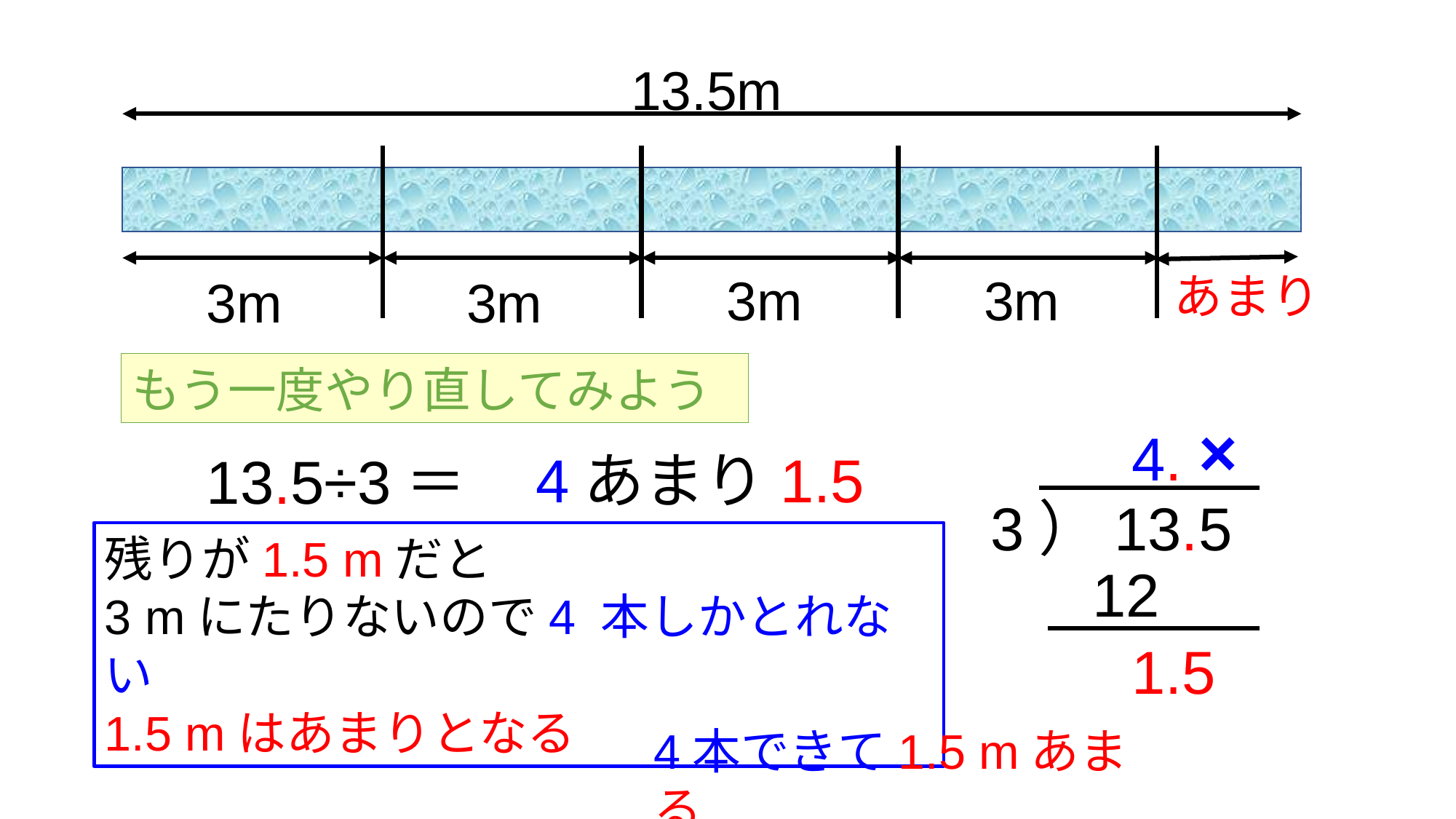

13.5m

3m
3m
あまり
3m
3m
もう一度やり直してみよう
×
4.
4あまり1.5
13.5÷3＝
3）13.5
残りが1.5 mだと
3 mにたりないので4 本しかとれない
1.5 mはあまりとなる
12
1.5
4本できて1.5 mあまる